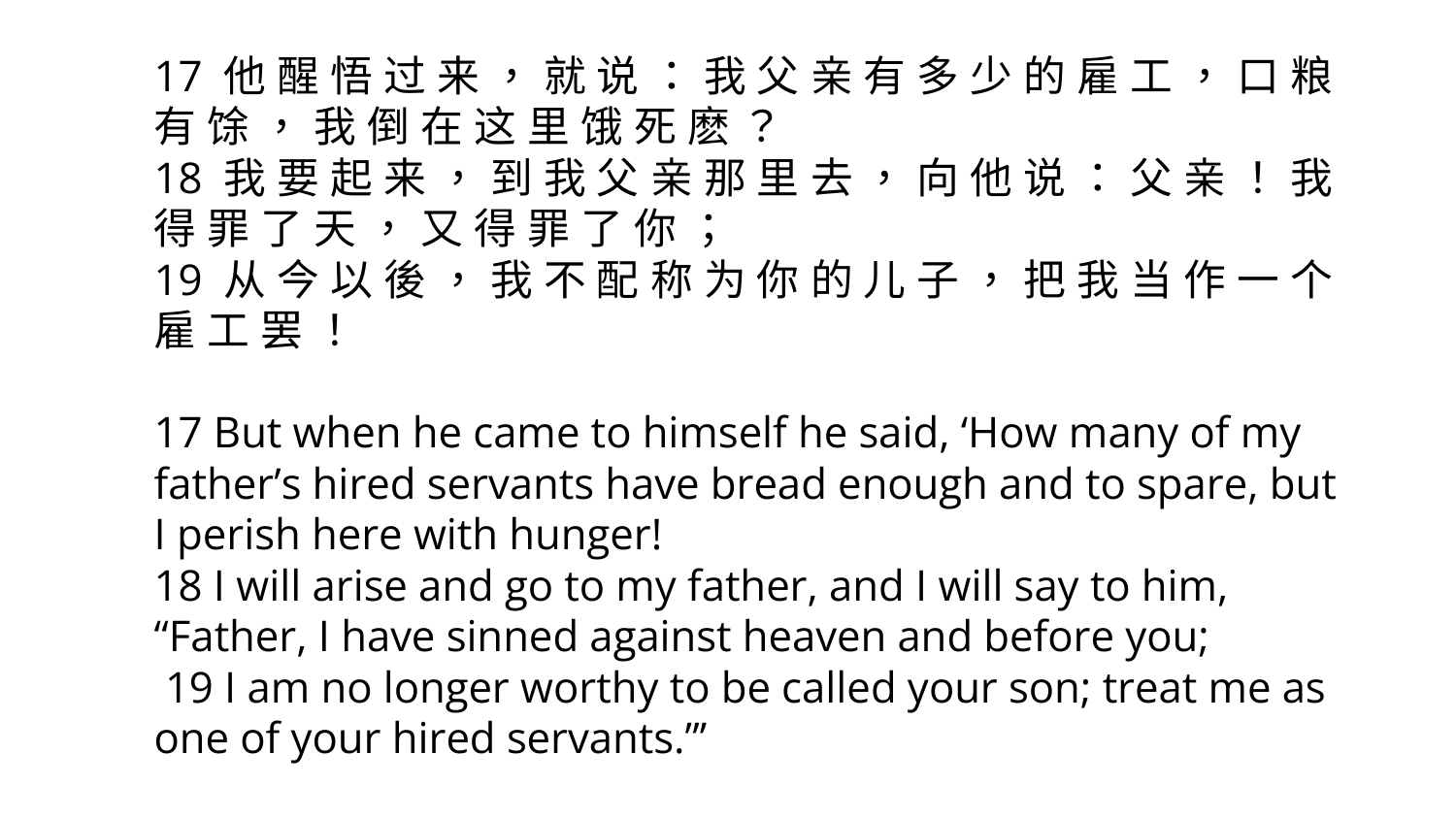

17 他 醒 悟 过 来 ， 就 说 ： 我 父 亲 有 多 少 的 雇 工 ， 口 粮 有 馀 ， 我 倒 在 这 里 饿 死 麽 ？
18 我 要 起 来 ， 到 我 父 亲 那 里 去 ， 向 他 说 ： 父 亲 ！ 我 得 罪 了 天 ， 又 得 罪 了 你 ；
19 从 今 以 後 ， 我 不 配 称 为 你 的 儿 子 ， 把 我 当 作 一 个 雇 工 罢 ！

17 But when he came to himself he said, ‘How many of my father’s hired servants have bread enough and to spare, but I perish here with hunger!
18 I will arise and go to my father, and I will say to him, “Father, I have sinned against heaven and before you;
 19 I am no longer worthy to be called your son; treat me as one of your hired servants.”’